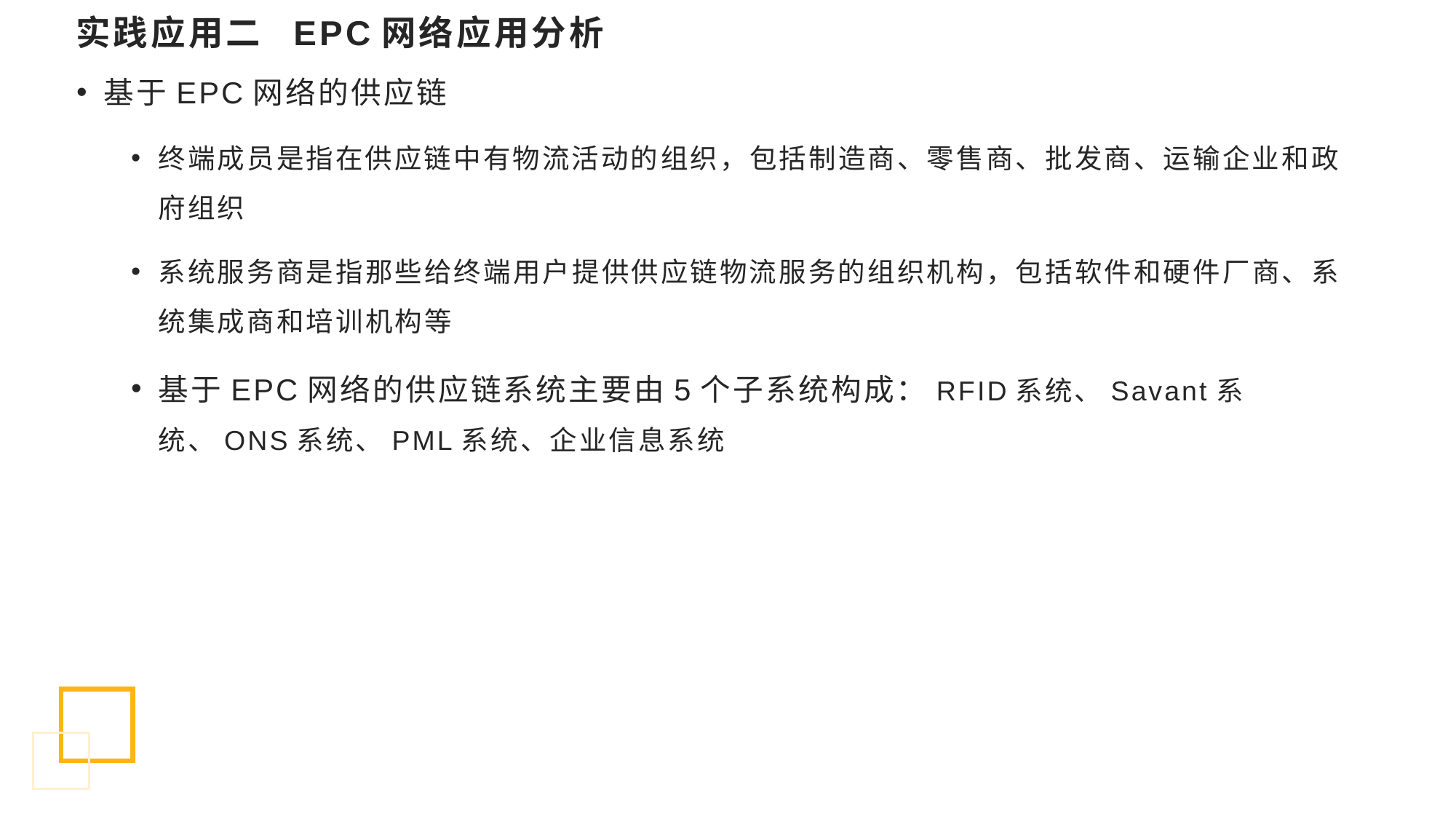

# 实践应用二  EPC网络应用分析
基于EPC网络的供应链
终端成员是指在供应链中有物流活动的组织，包括制造商、零售商、批发商、运输企业和政府组织
系统服务商是指那些给终端用户提供供应链物流服务的组织机构，包括软件和硬件厂商、系统集成商和培训机构等
基于EPC网络的供应链系统主要由5个子系统构成：RFID系统、Savant系统、ONS系统、PML系统、企业信息系统